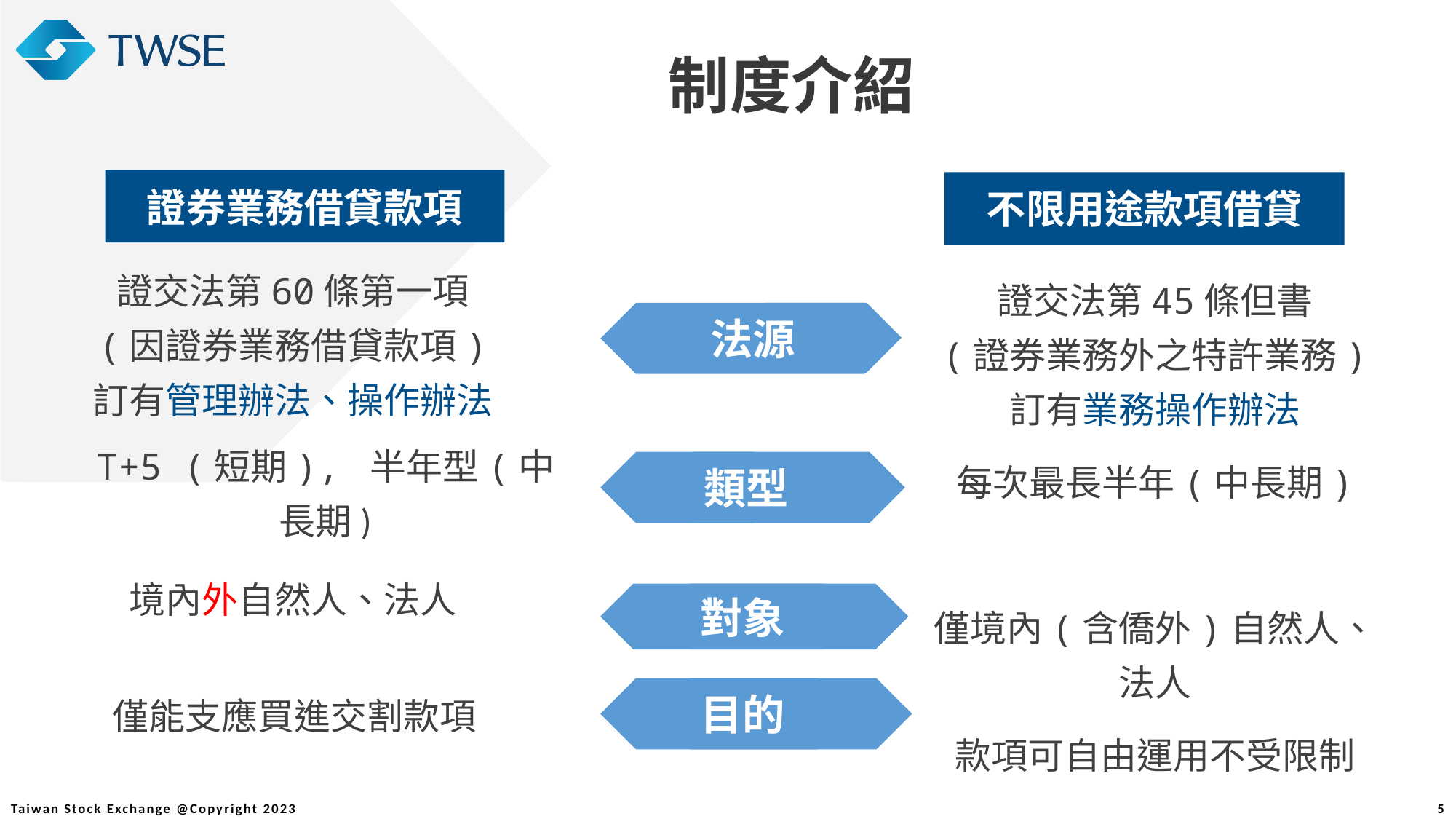

制度介紹

證券業務借貸款項
不限用途款項借貸
證交法第45條但書
(證券業務外之特許業務)
訂有業務操作辦法
每次最長半年(中長期)

僅境內(含僑外)自然人、法人
款項可自由運用不受限制

證交法第60條第一項
(因證券業務借貸款項)
訂有管理辦法、操作辦法

法源

類型
T+5 (短期), 半年型(中長期)
境內外自然人、法人

對象

僅能支應買進交割款項

目的
5